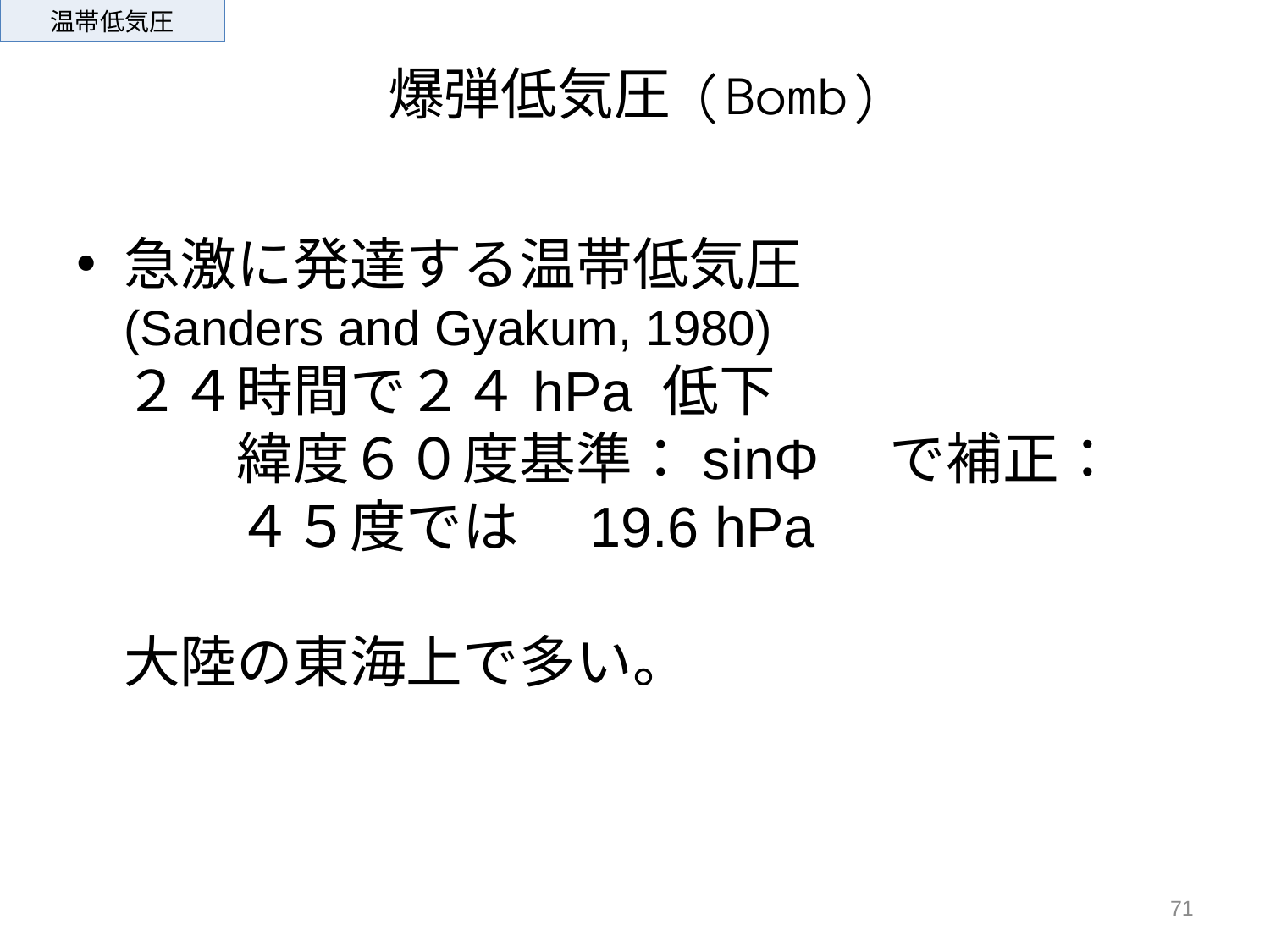

温帯低気圧
# 爆弾低気圧 (Bomb)
急激に発達する温帯低気圧
(Sanders and Gyakum, 1980)
２４時間で２４hPa 低下
　　緯度６０度基準：sinΦ　で補正：
　　４５度では　19.6 hPa
大陸の東海上で多い。
71